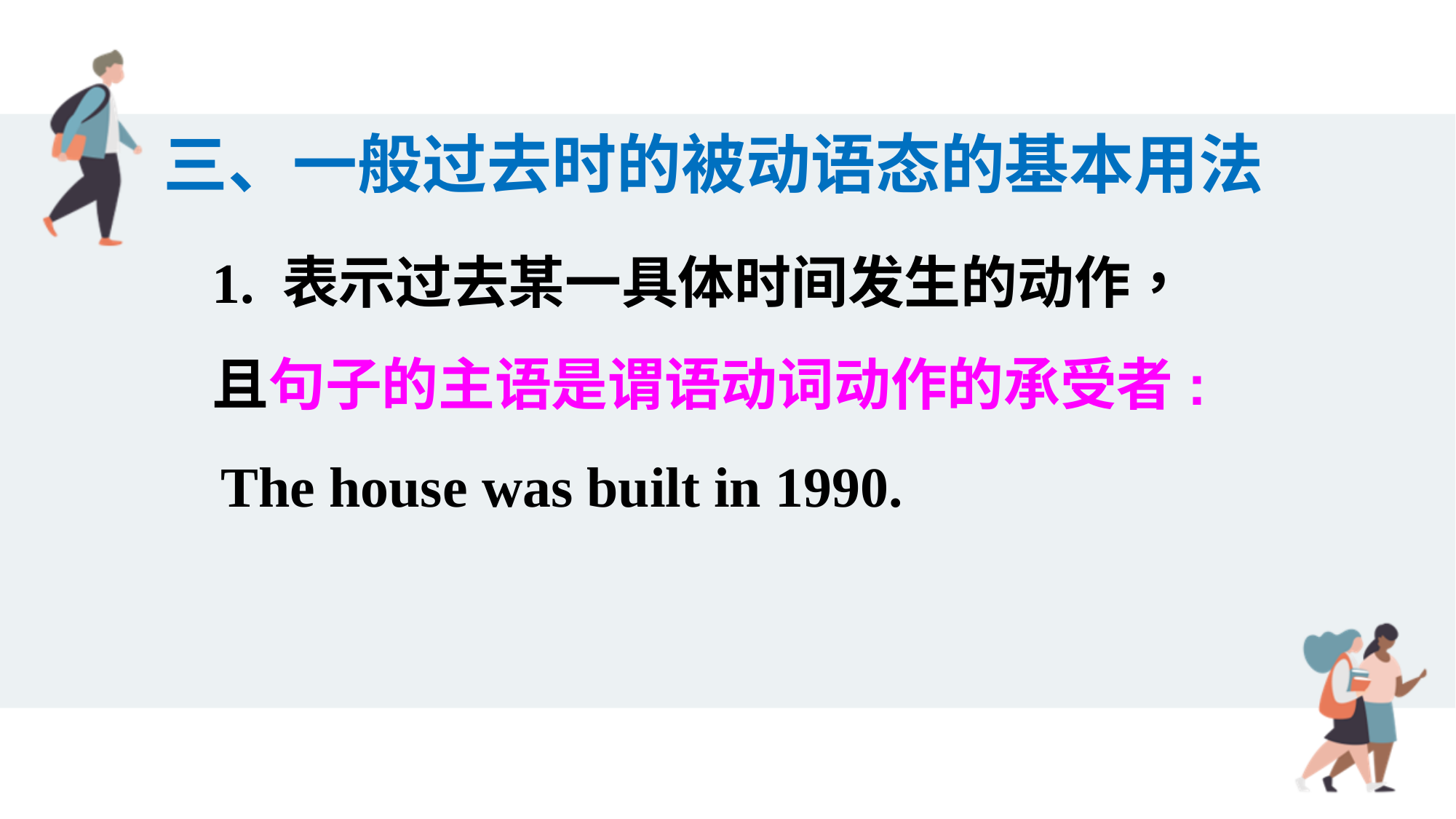

三、一般过去时的被动语态的基本用法
1. 表示过去某一具体时间发生的动作，且句子的主语是谓语动词动作的承受者:
The house was built in 1990.